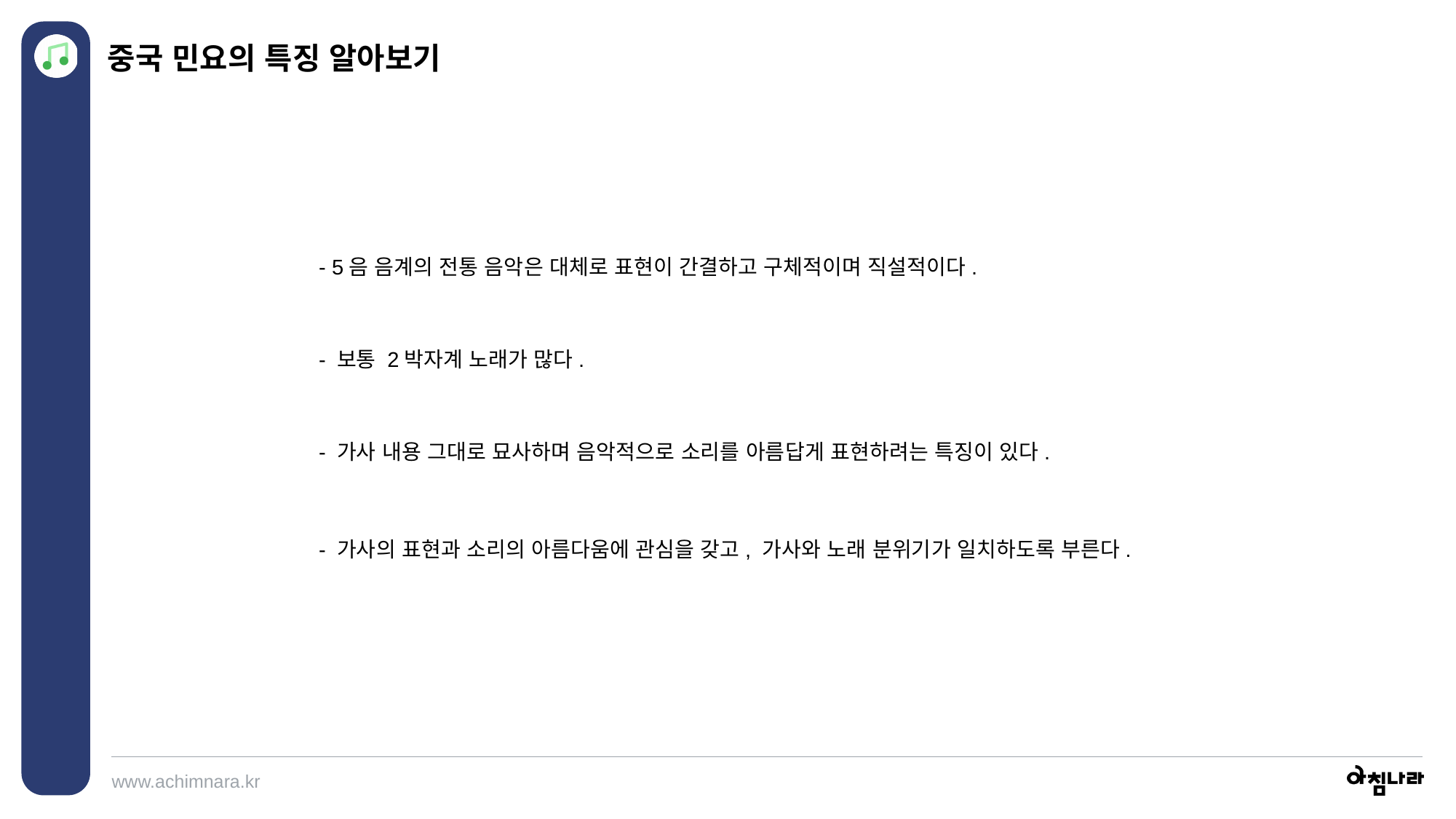

중국 민요의 특징 알아보기
- 5음 음계의 전통 음악은 대체로 표현이 간결하고 구체적이며 직설적이다.
- 보통 2박자계 노래가 많다.
- 가사 내용 그대로 묘사하며 음악적으로 소리를 아름답게 표현하려는 특징이 있다.
- 가사의 표현과 소리의 아름다움에 관심을 갖고, 가사와 노래 분위기가 일치하도록 부른다.